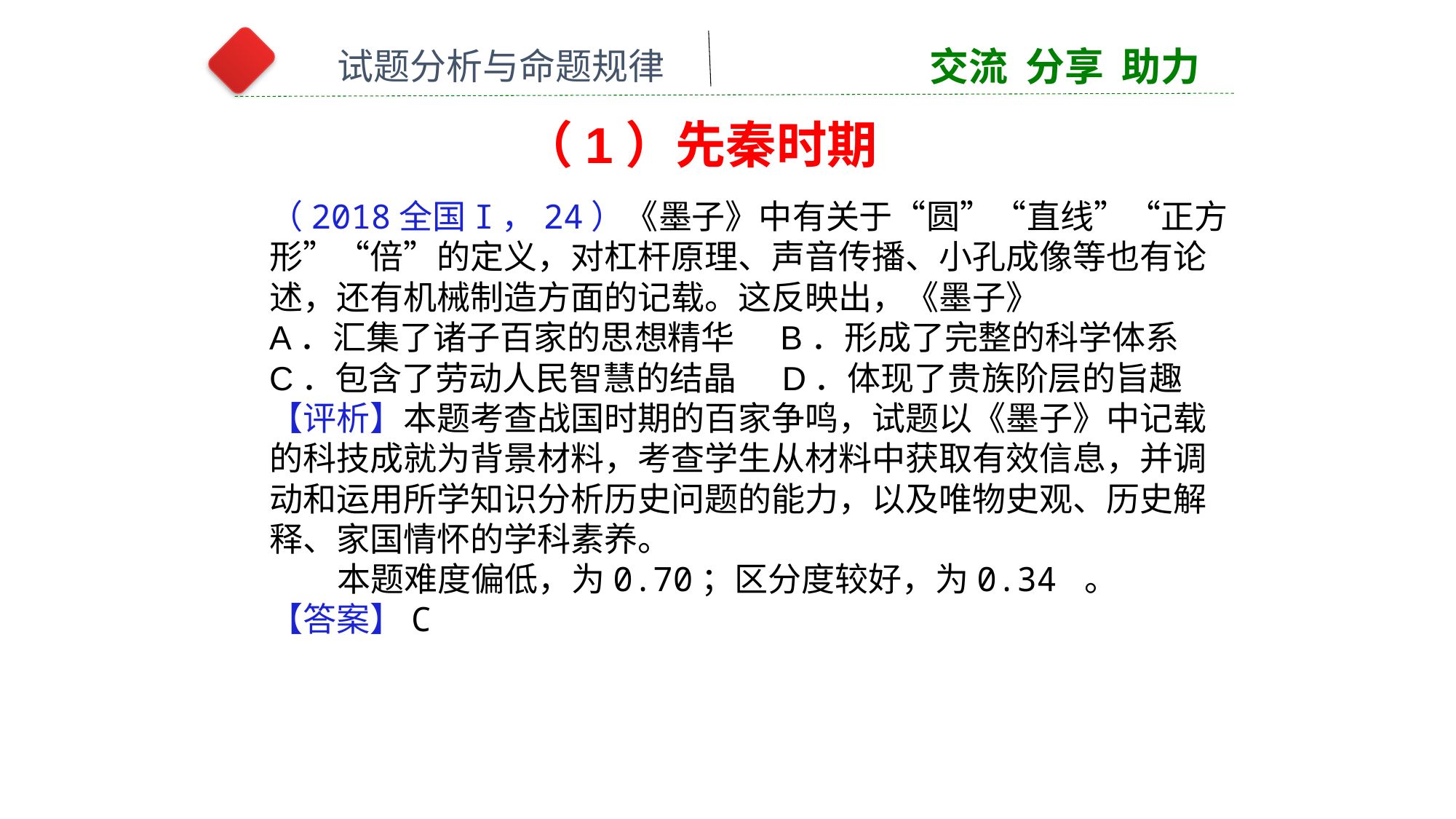

交流  分享  助力
试题分析与命题规律
（1）先秦时期
（2018全国I，24）《墨子》中有关于“圆”“直线”“正方形”“倍”的定义，对杠杆原理、声音传播、小孔成像等也有论述，还有机械制造方面的记载。这反映出，《墨子》
A．汇集了诸子百家的思想精华     B．形成了完整的科学体系
C．包含了劳动人民智慧的结晶     D．体现了贵族阶层的旨趣
【评析】本题考查战国时期的百家争鸣，试题以《墨子》中记载的科技成就为背景材料，考查学生从材料中获取有效信息，并调动和运用所学知识分析历史问题的能力，以及唯物史观、历史解释、家国情怀的学科素养。
        本题难度偏低，为0.70；区分度较好，为0.34 。
【答案】C